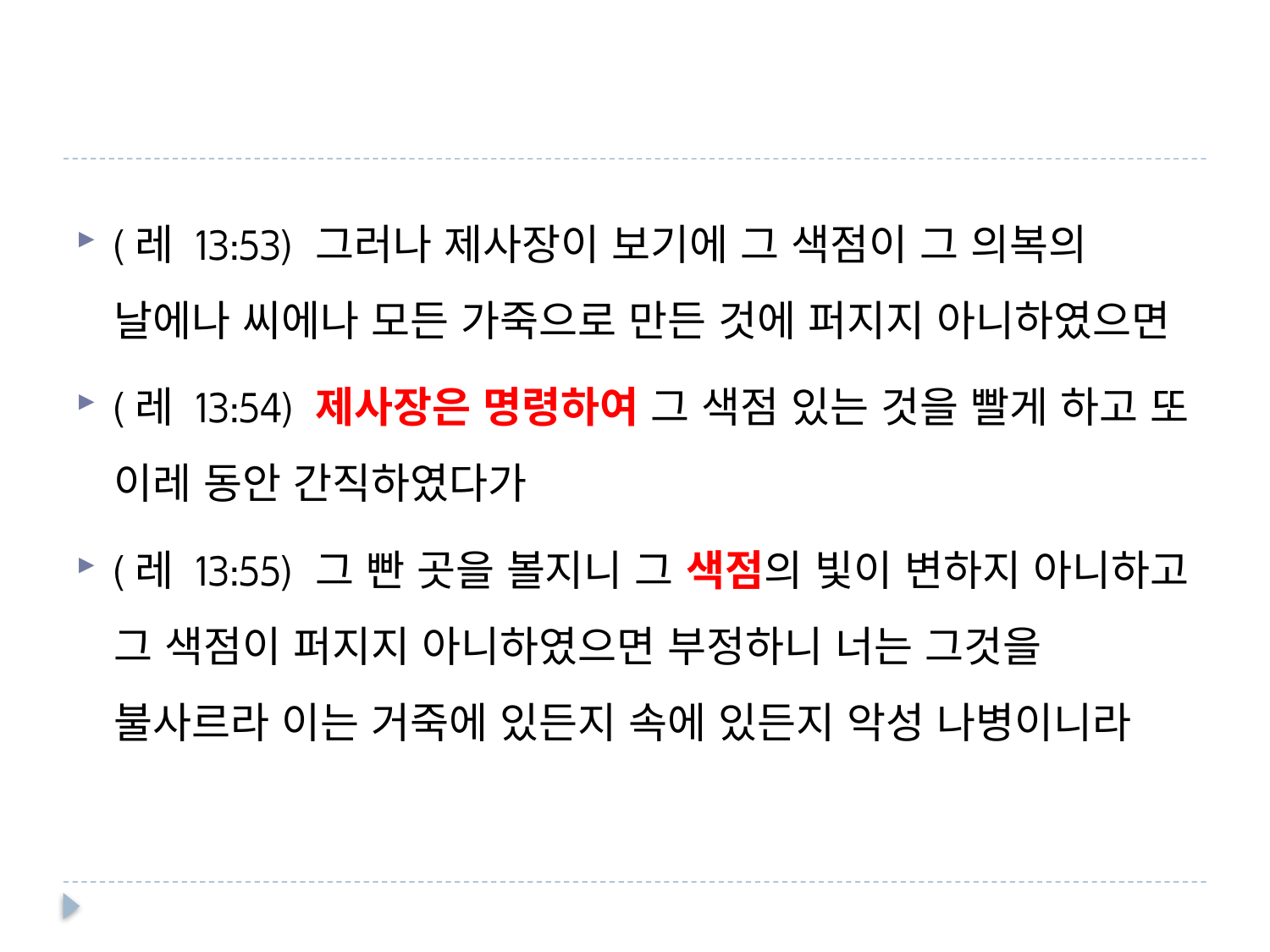

#
(레 13:53) 그러나 제사장이 보기에 그 색점이 그 의복의 날에나 씨에나 모든 가죽으로 만든 것에 퍼지지 아니하였으면
(레 13:54) 제사장은 명령하여 그 색점 있는 것을 빨게 하고 또 이레 동안 간직하였다가
(레 13:55) 그 빤 곳을 볼지니 그 색점의 빛이 변하지 아니하고 그 색점이 퍼지지 아니하였으면 부정하니 너는 그것을 불사르라 이는 거죽에 있든지 속에 있든지 악성 나병이니라